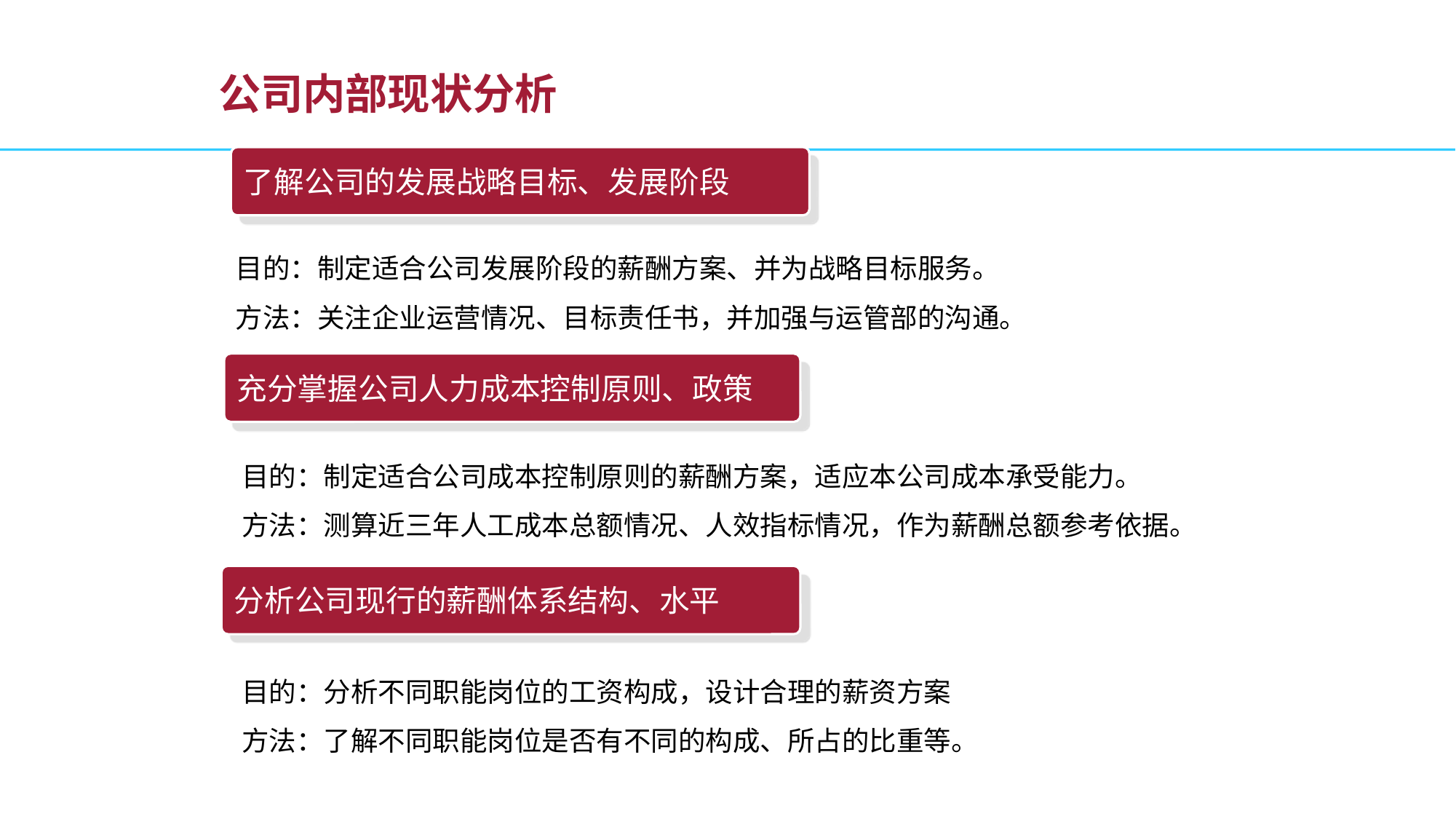

# 公司内部现状分析
了解公司的发展战略目标、发展阶段
目的：制定适合公司发展阶段的薪酬方案、并为战略目标服务。
方法：关注企业运营情况、目标责任书，并加强与运管部的沟通。
充分掌握公司人力成本控制原则、政策
目的：制定适合公司成本控制原则的薪酬方案，适应本公司成本承受能力。
方法：测算近三年人工成本总额情况、人效指标情况，作为薪酬总额参考依据。
分析公司现行的薪酬体系结构、水平
目的：分析不同职能岗位的工资构成，设计合理的薪资方案
方法：了解不同职能岗位是否有不同的构成、所占的比重等。